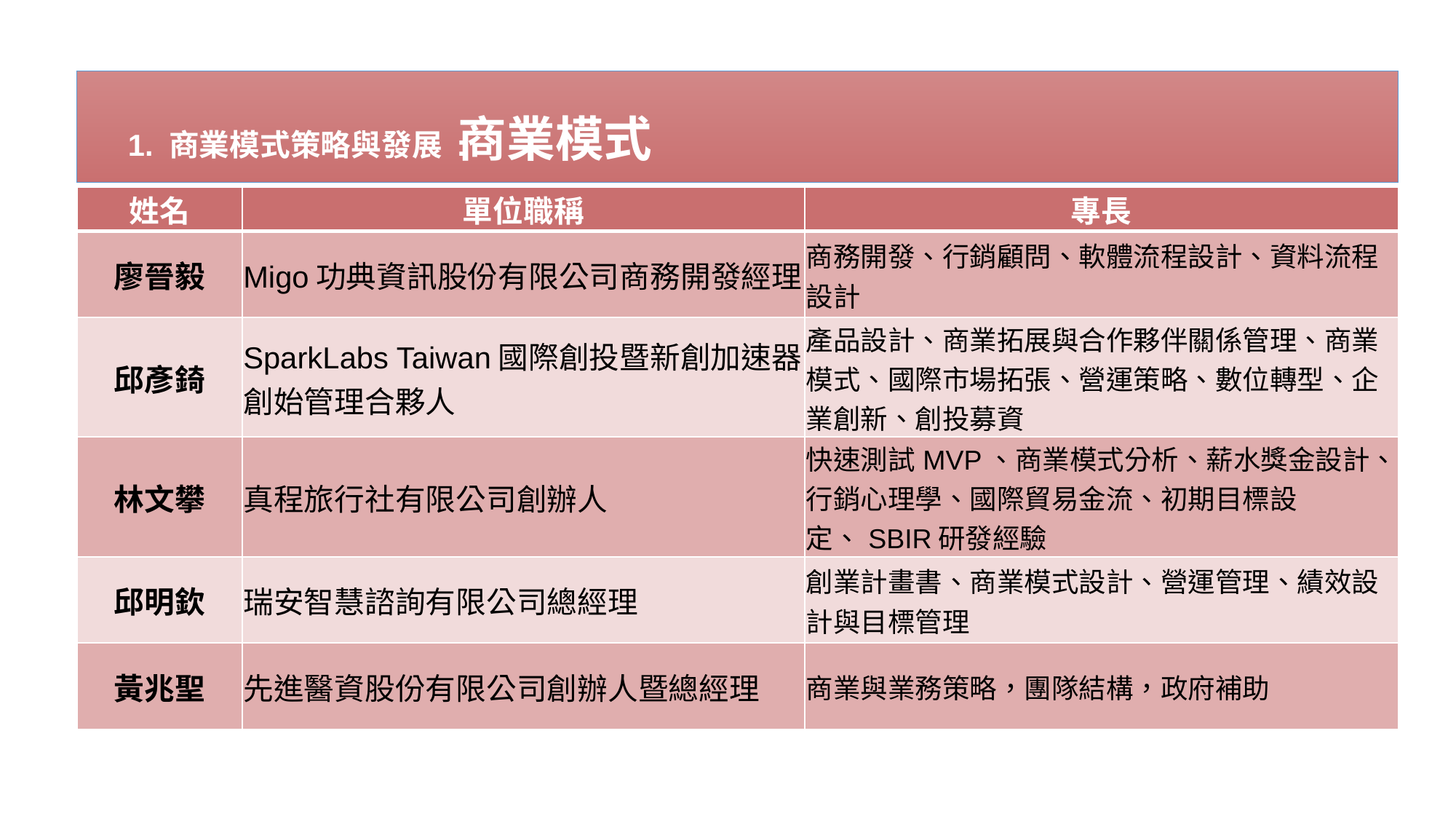

商業模式
1. 商業模式策略與發展 :
| 姓名 | 單位職稱 | 專長 |
| --- | --- | --- |
| 廖晉毅 | Migo功典資訊股份有限公司商務開發經理 | 商務開發、行銷顧問、軟體流程設計、資料流程設計 |
| 邱彥錡 | SparkLabs Taiwan國際創投暨新創加速器創始管理合夥人 | 產品設計、商業拓展與合作夥伴關係管理、商業模式、國際市場拓張、營運策略、數位轉型、企業創新、創投募資 |
| 林文攀 | 真程旅行社有限公司創辦人 | 快速測試MVP、商業模式分析、薪水獎金設計、行銷心理學、國際貿易金流、初期目標設定、SBIR研發經驗 |
| 邱明欽 | 瑞安智慧諮詢有限公司總經理 | 創業計畫書、商業模式設計、營運管理、績效設計與目標管理 |
| 黃兆聖 | 先進醫資股份有限公司創辦人暨總經理 | 商業與業務策略，團隊結構，政府補助 |